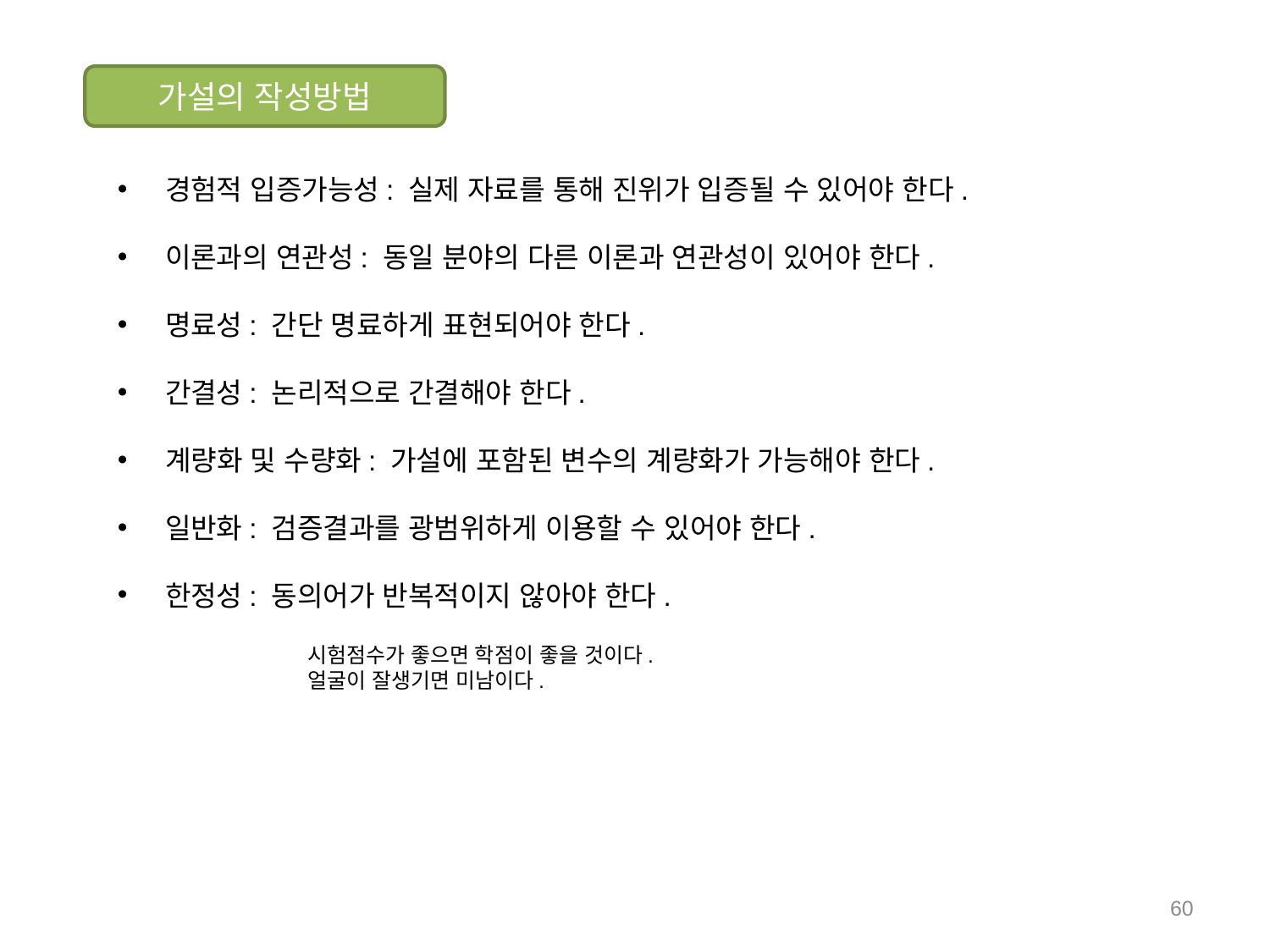

가설의 작성방법
경험적 입증가능성: 실제 자료를 통해 진위가 입증될 수 있어야 한다.

이론과의 연관성: 동일 분야의 다른 이론과 연관성이 있어야 한다.

명료성: 간단 명료하게 표현되어야 한다.

간결성: 논리적으로 간결해야 한다.

계량화 및 수량화: 가설에 포함된 변수의 계량화가 가능해야 한다.

일반화: 검증결과를 광범위하게 이용할 수 있어야 한다.

한정성: 동의어가 반복적이지 않아야 한다.
시험점수가 좋으면 학점이 좋을 것이다.
얼굴이 잘생기면 미남이다.
60